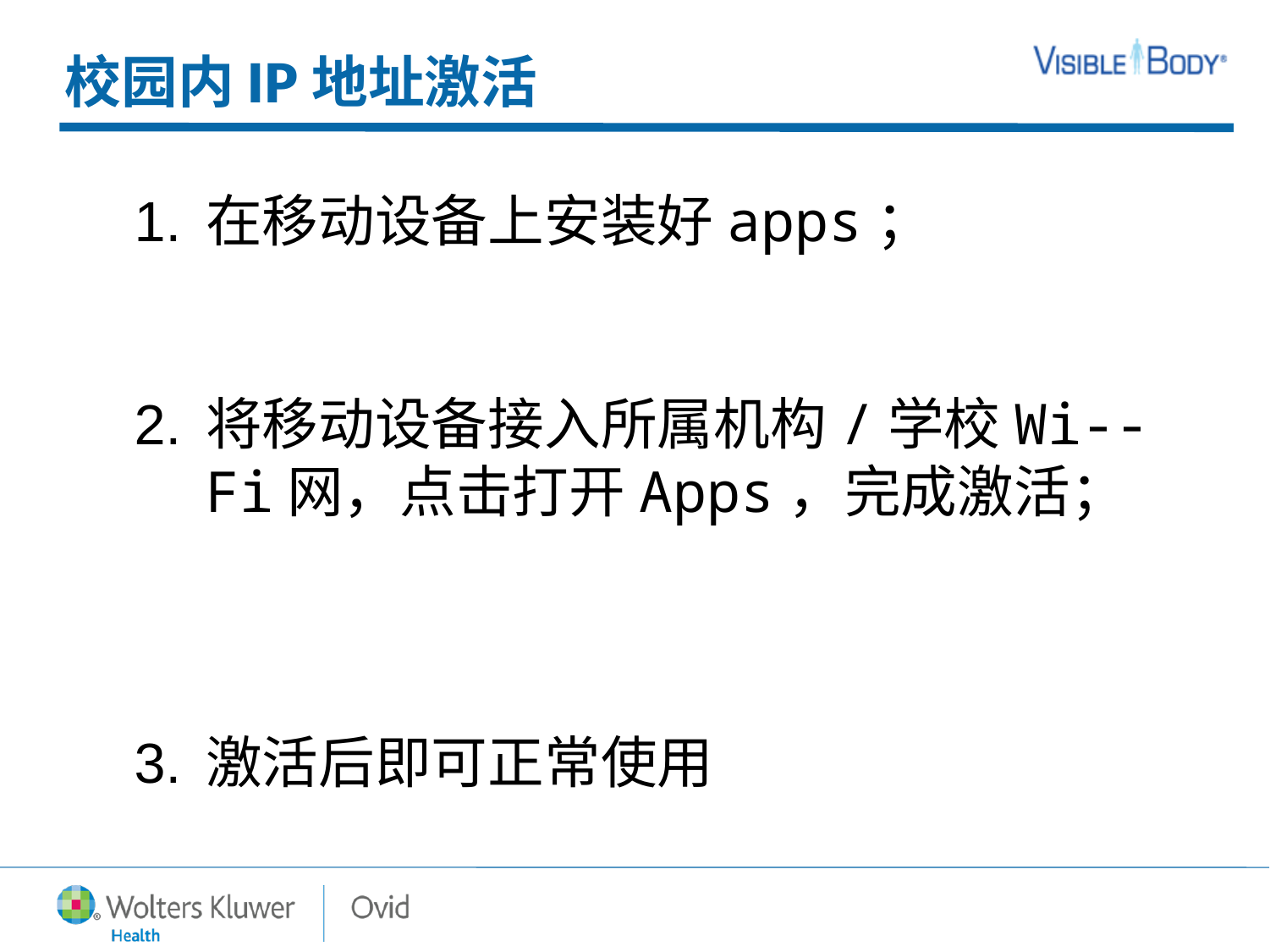

校园内IP地址激活
在移动设备上安装好apps；

将移动设备接入所属机构/学校Wi--Fi网，点击打开Apps，完成激活；

激活后即可正常使用